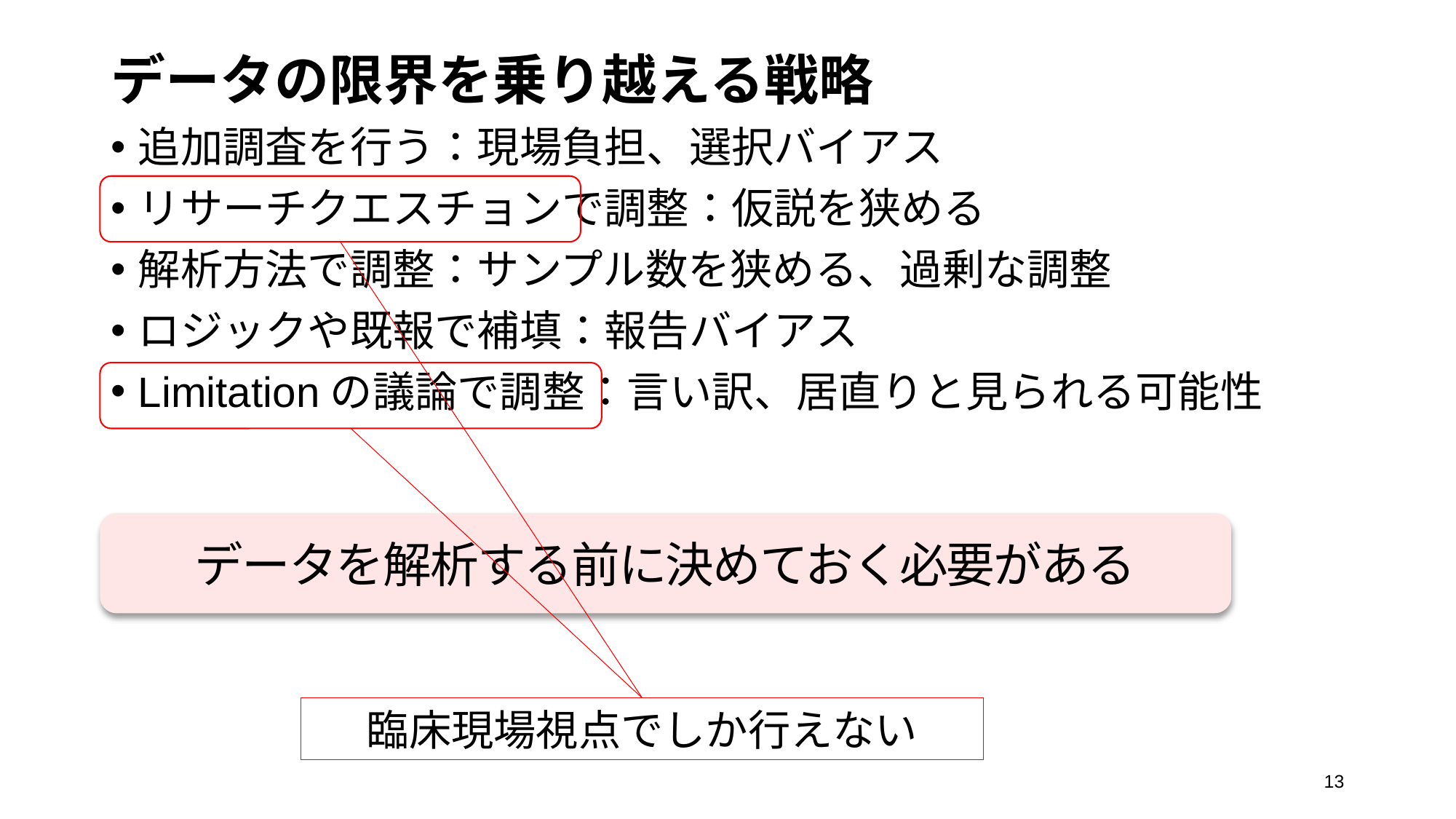

# データの限界を乗り越える戦略
追加調査を行う：現場負担、選択バイアス
リサーチクエスチョンで調整：仮説を狭める
解析方法で調整：サンプル数を狭める、過剰な調整
ロジックや既報で補填：報告バイアス
Limitationの議論で調整：言い訳、居直りと見られる可能性

データを解析する前に決めておく必要がある
臨床現場視点でしか行えない
13